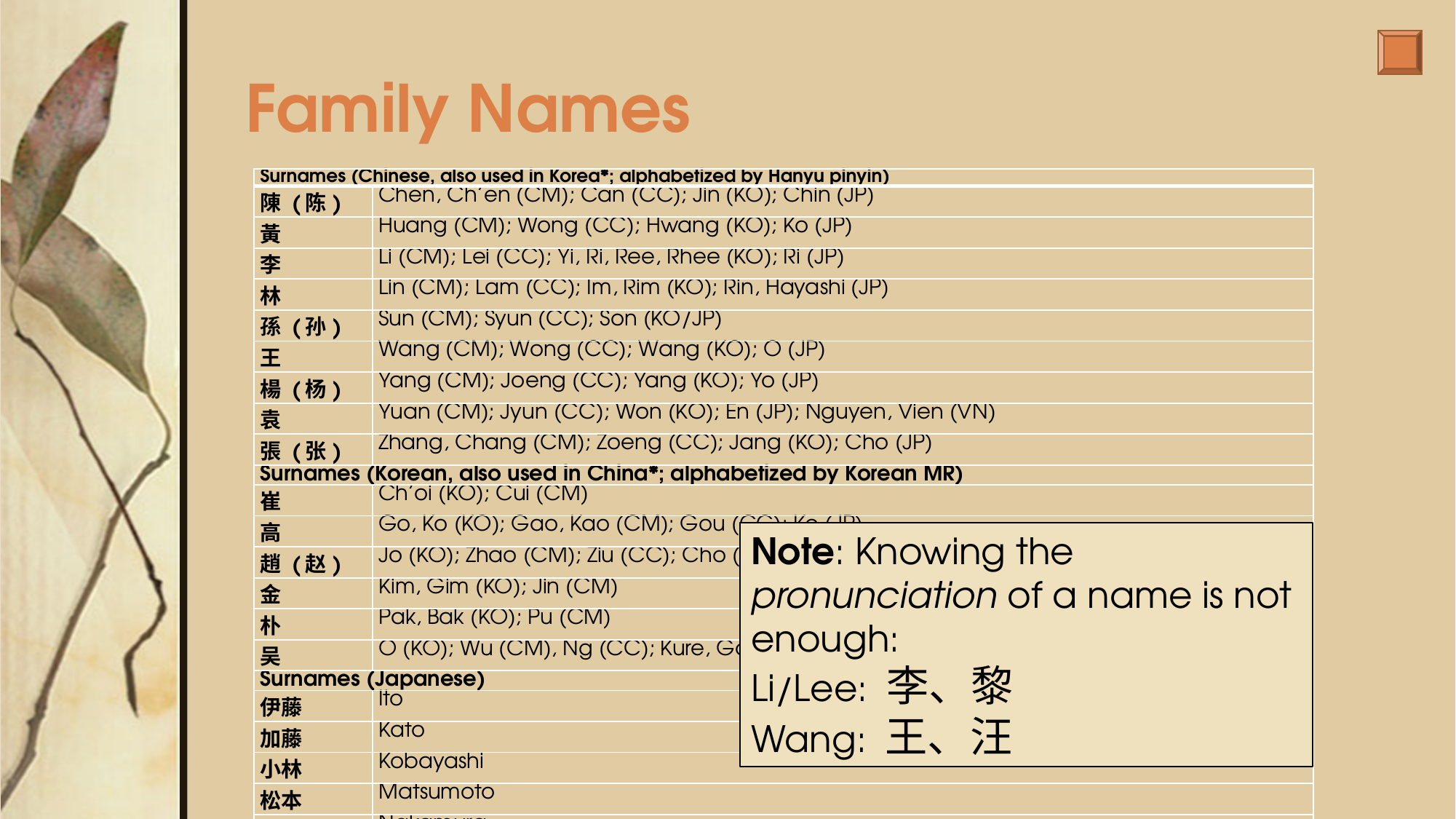

# Family Names
| Surnames (Chinese, also used in Korea\*; alphabetized by Hanyu pinyin) |  |
| --- | --- |
| 陳 (陈) | Chen, Ch’en (CM); Can (CC); Jin (KO); Chin (JP) |
| 黃 | Huang (CM); Wong (CC); Hwang (KO); Ko (JP) |
| 李 | Li (CM); Lei (CC); Yi, Ri, Ree, Rhee (KO); Ri (JP) |
| 林 | Lin (CM); Lam (CC); Im, Rim (KO); Rin, Hayashi (JP) |
| 孫 (孙) | Sun (CM); Syun (CC); Son (KO/JP) |
| 王 | Wang (CM); Wong (CC); Wang (KO); O (JP) |
| 楊 (杨) | Yang (CM); Joeng (CC); Yang (KO); Yo (JP) |
| 袁 | Yuan (CM); Jyun (CC); Won (KO); En (JP); Nguyen, Vien (VN) |
| 張 (张) | Zhang, Chang (CM); Zoeng (CC); Jang (KO); Cho (JP) |
| Surnames (Korean, also used in China\*; alphabetized by Korean MR) |  |
| 崔 | Ch’oi (KO); Cui (CM) |
| 高 | Go, Ko (KO); Gao, Kao (CM); Gou (CC); Ko (JP) |
| 趙 (赵) | Jo (KO); Zhao (CM); Ziu (CC); Cho (JP) |
| 金 | Kim, Gim (KO); Jin (CM) |
| 朴 | Pak, Bak (KO); Pu (CM) |
| 吴 | O (KO); Wu (CM), Ng (CC); Kure, Go (JP) |
| Surnames (Japanese) |  |
| 伊藤 | Ito |
| 加藤 | Kato |
| 小林 | Kobayashi |
| 松本 | Matsumoto |
| 中村 | Nakamura |
| 佐々木 | Sasaki |
Note: Knowing the pronunciation of a name is not enough:
Li/Lee: 李、黎
Wang: 王、汪